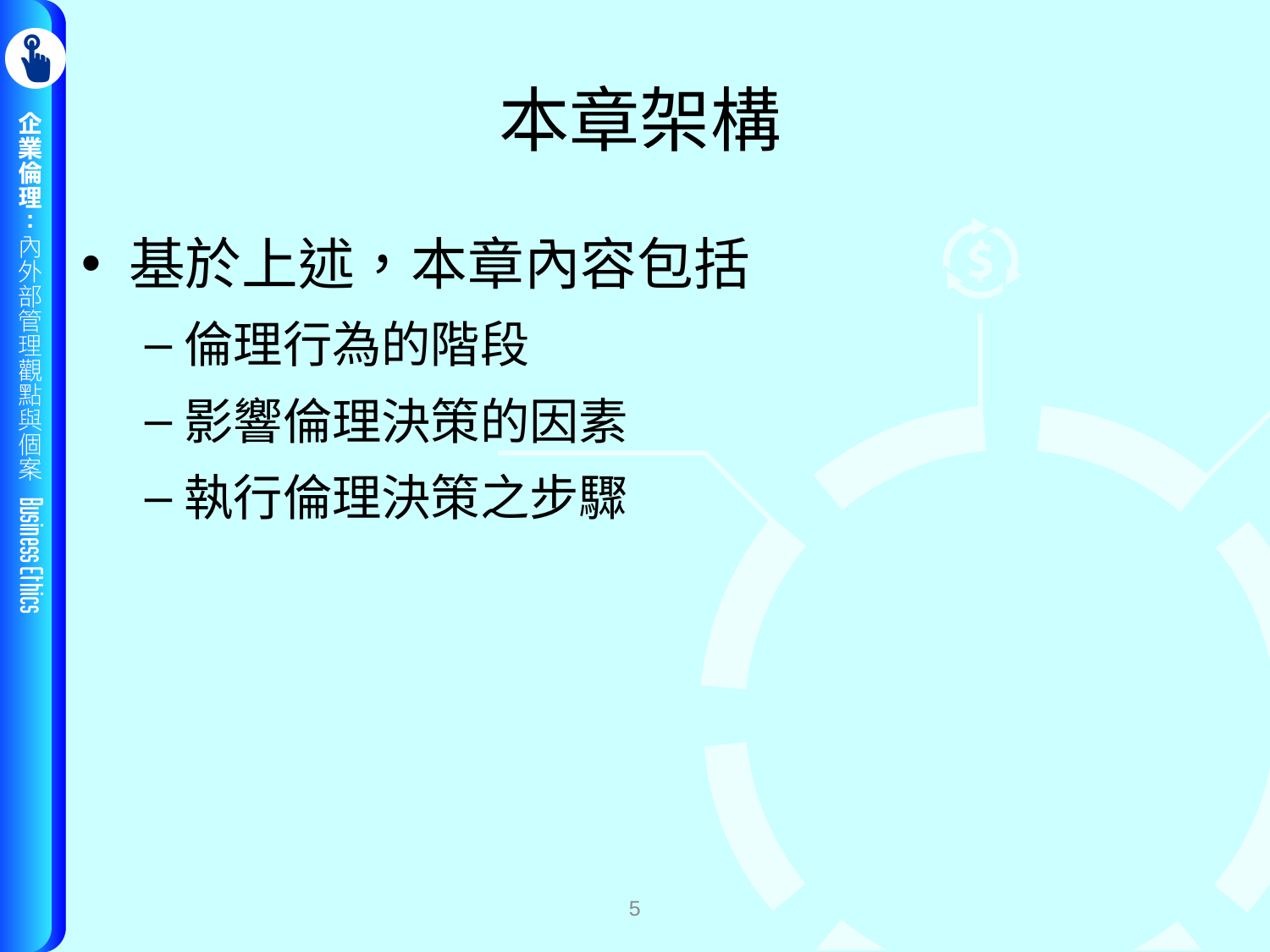

# 本章架構
基於上述，本章內容包括
倫理行為的階段
影響倫理決策的因素
執行倫理決策之步驟
5